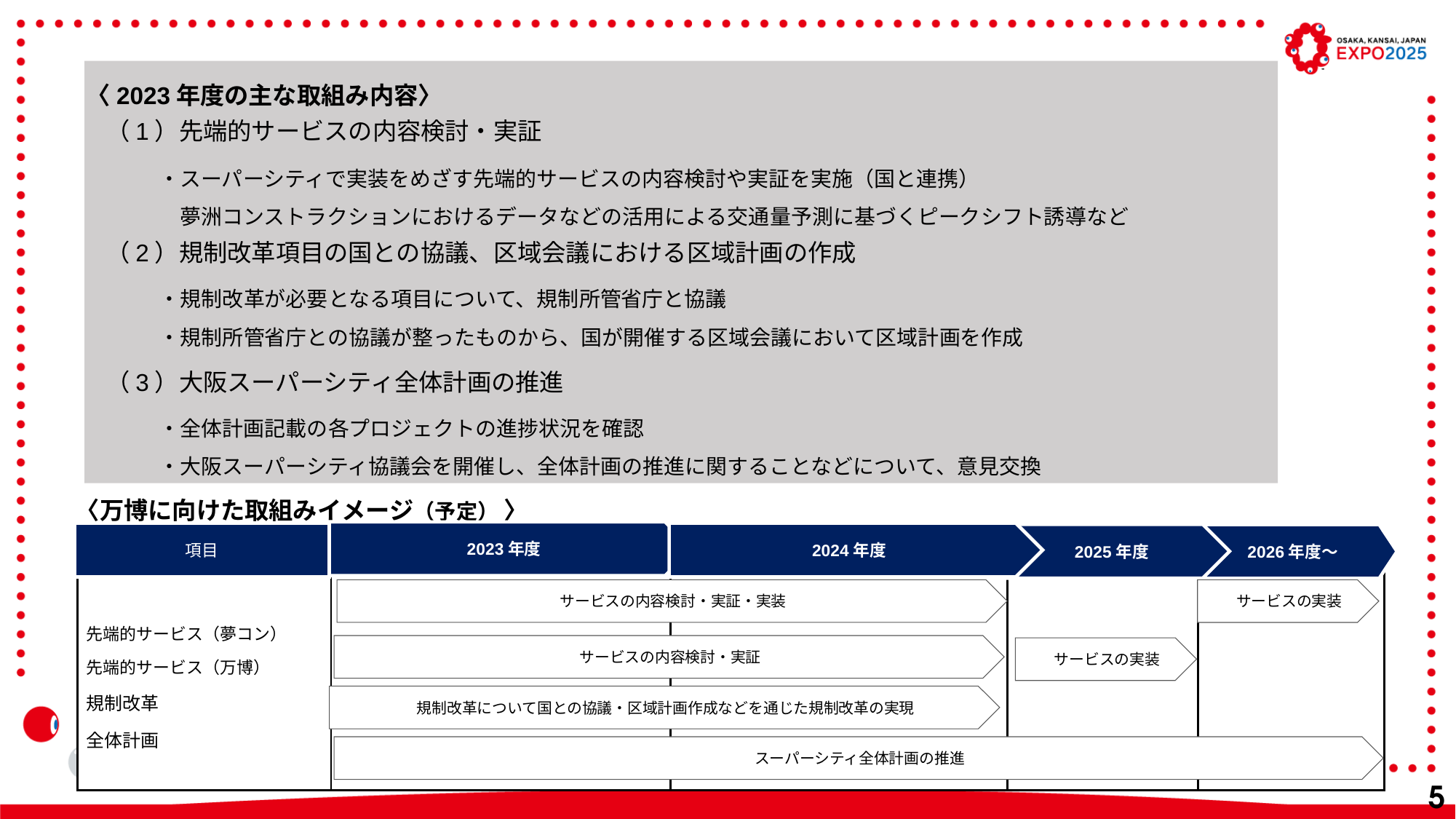

〈2023年度の主な取組み内容〉

（1）先端的サービスの内容検討・実証
・スーパーシティで実装をめざす先端的サービスの内容検討や実証を実施（国と連携）
　夢洲コンストラクションにおけるデータなどの活用による交通量予測に基づくピークシフト誘導など
（2）規制改革項目の国との協議、区域会議における区域計画の作成
・規制改革が必要となる項目について、規制所管省庁と協議
・規制所管省庁との協議が整ったものから、国が開催する区域会議において区域計画を作成
（3）大阪スーパーシティ全体計画の推進
・全体計画記載の各プロジェクトの進捗状況を確認
・大阪スーパーシティ協議会を開催し、全体計画の推進に関することなどについて、意見交換
〈万博に向けた取組みイメージ（予定） 〉
2023年度
項目
2024年度
2025年度
2026年度～
| 先端的サービス（夢コン） 先端的サービス（万博） 規制改革 全体計画 |  |  |  |  |
| --- | --- | --- | --- | --- |
サービスの内容検討・実証・実装
サービスの実装
サービスの内容検討・実証
サービスの実装
規制改革について国との協議・区域計画作成などを通じた規制改革の実現
スーパーシティ全体計画の推進
52